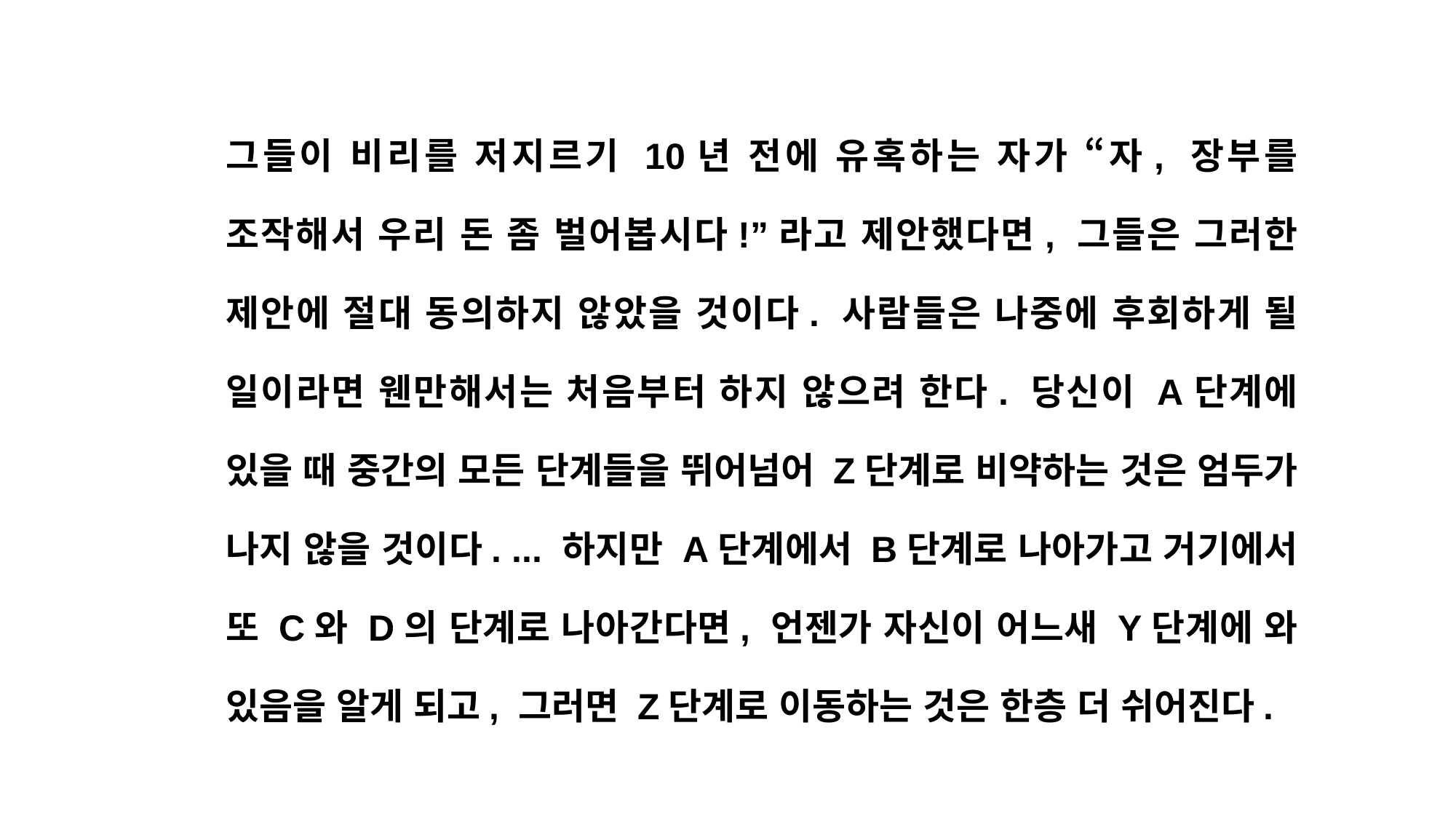

그들이 비리를 저지르기 10년 전에 유혹하는 자가 “자, 장부를 조작해서 우리 돈 좀 벌어봅시다!”라고 제안했다면, 그들은 그러한 제안에 절대 동의하지 않았을 것이다. 사람들은 나중에 후회하게 될 일이라면 웬만해서는 처음부터 하지 않으려 한다. 당신이 A단계에 있을 때 중간의 모든 단계들을 뛰어넘어 Z단계로 비약하는 것은 엄두가 나지 않을 것이다. ... 하지만 A단계에서 B단계로 나아가고 거기에서 또 C와 D의 단계로 나아간다면, 언젠가 자신이 어느새 Y단계에 와 있음을 알게 되고, 그러면 Z단계로 이동하는 것은 한층 더 쉬어진다.